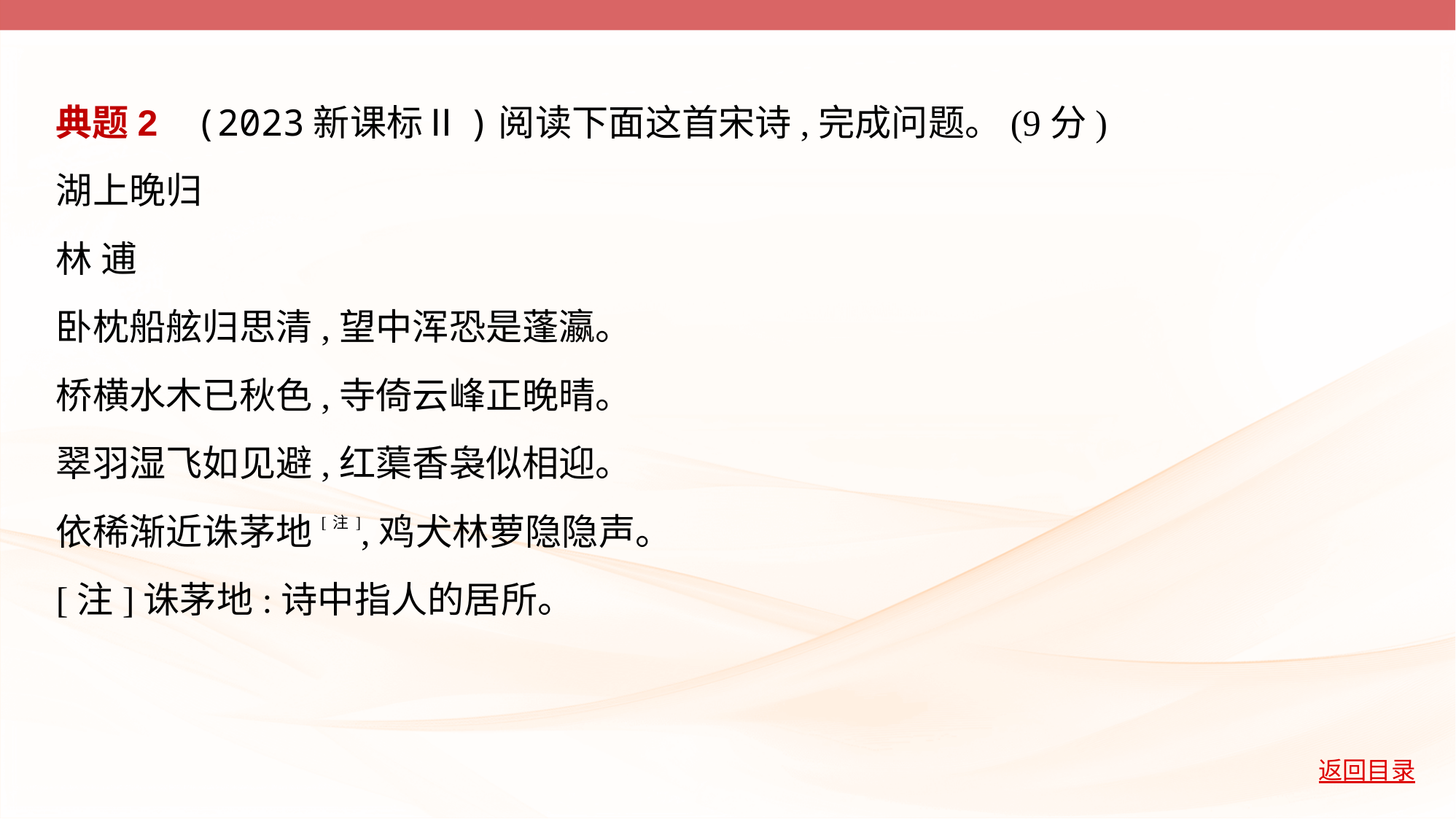

典题2    (2023新课标Ⅱ)阅读下面这首宋诗,完成问题。(9分)
湖上晚归
林 逋
卧枕船舷归思清,望中浑恐是蓬瀛。
桥横水木已秋色,寺倚云峰正晚晴。
翠羽湿飞如见避,红蕖香袅似相迎。
依稀渐近诛茅地[注],鸡犬林萝隐隐声。
[注]诛茅地:诗中指人的居所。